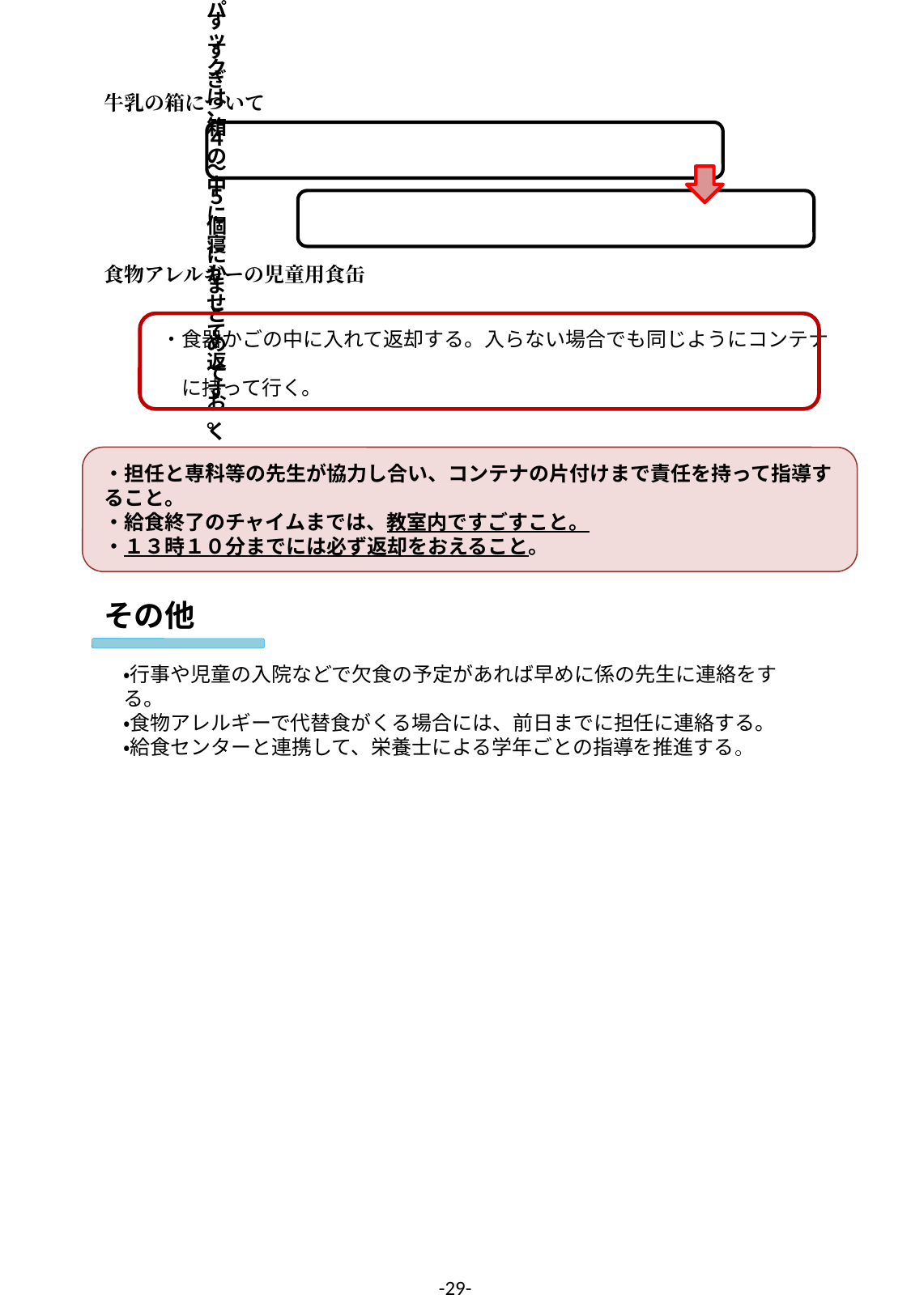

牛乳の箱について

食物アレルギーの児童用食缶

・食器かごの中に入れて返却する。入らない場合でも同じようにコンテナ
　に持って行く。

・担任と専科等の先生が協力し合い、コンテナの片付けまで責任を持って指導すること。
・給食終了のチャイムまでは、教室内ですごすこと。
・１３時１０分までには必ず返却をおえること。
その他

・行事や児童の入院などで欠食の予定があれば早めに係の先生に連絡をする。
・食物アレルギーで代替食がくる場合には、前日までに担任に連絡する。
・給食センターと連携して、栄養士による学年ごとの指導を推進する。
-29-